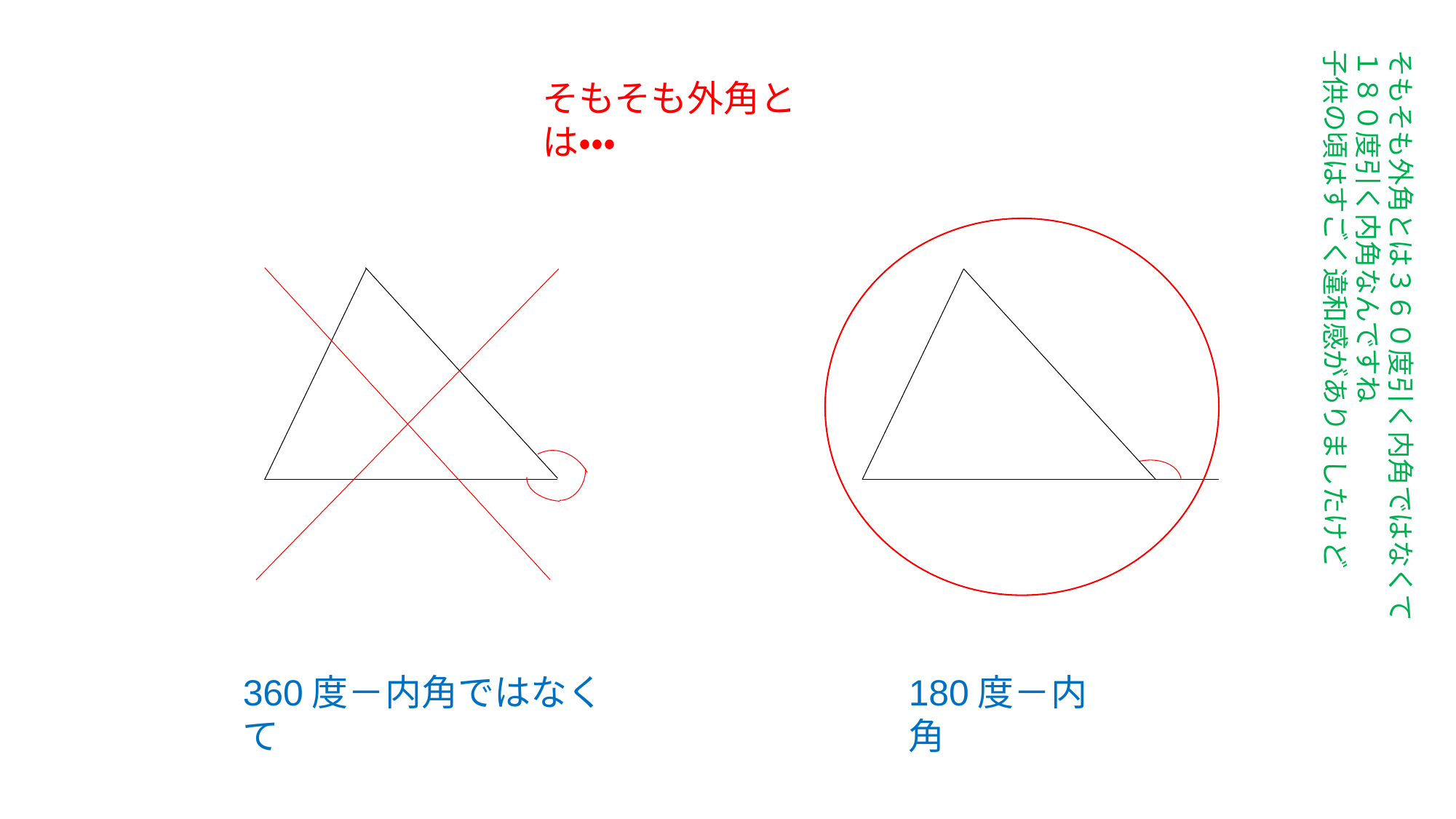

そもそも外角とは３６０度引く内角ではなくて
１８０度引く内角なんですね
子供の頃はすごく違和感がありましたけど
そもそも外角とは・・・

360度－内角ではなくて
180度－内角